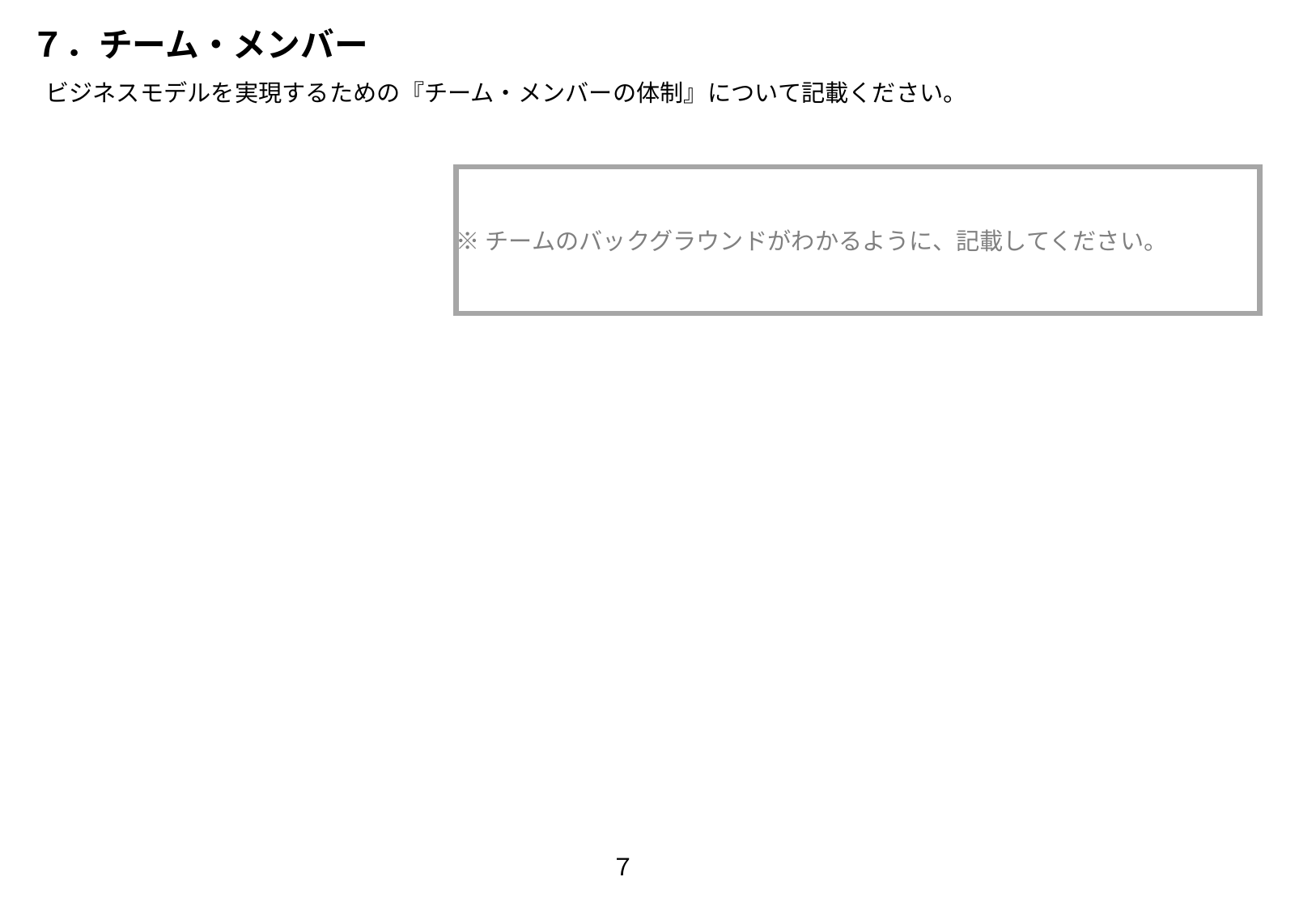

７．チーム・メンバー
ビジネスモデルを実現するための『チーム・メンバーの体制』について記載ください。
※チームのバックグラウンドがわかるように、記載してください。
７